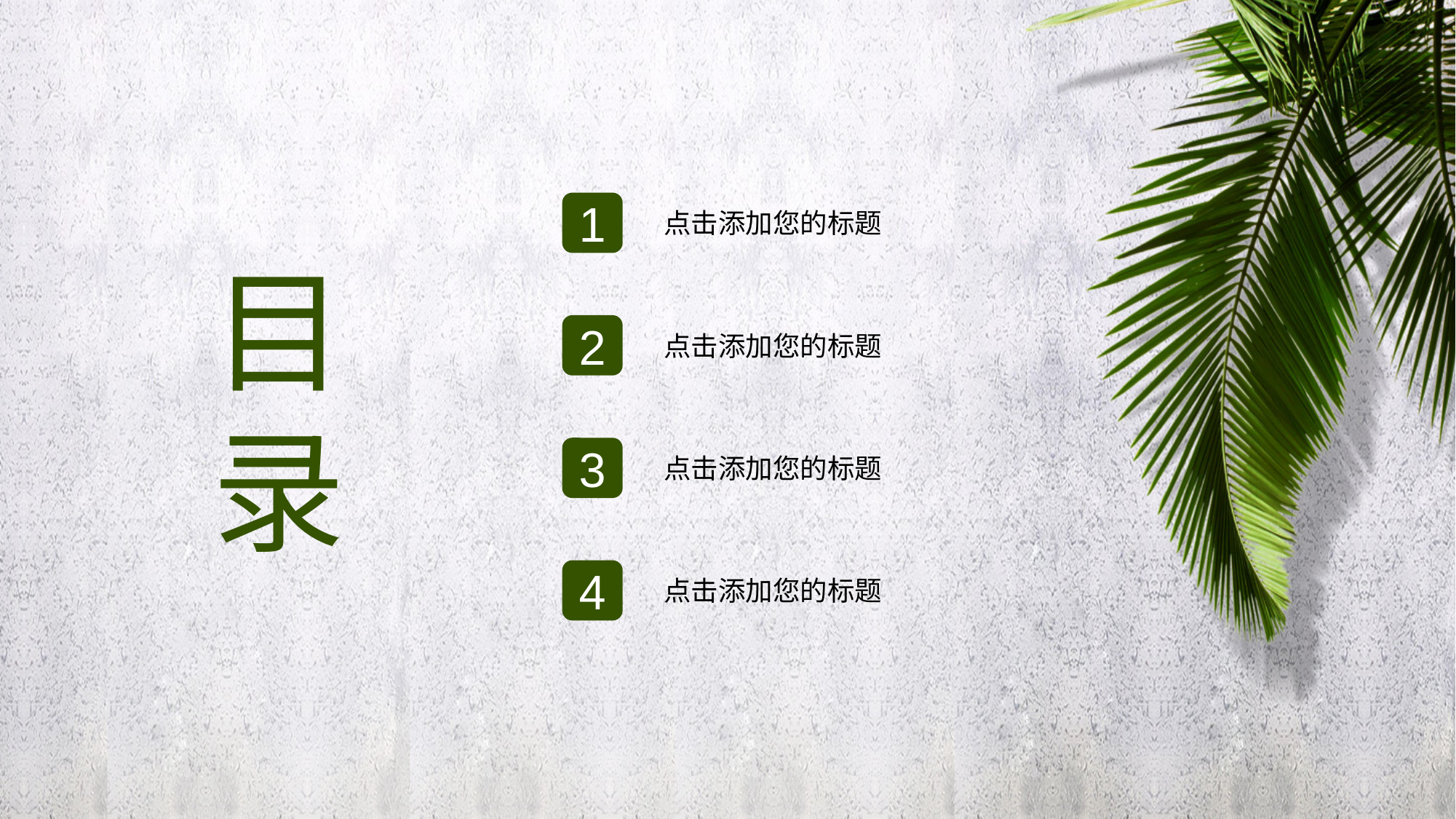

1
点击添加您的标题
目录
2
点击添加您的标题
3
点击添加您的标题
4
点击添加您的标题